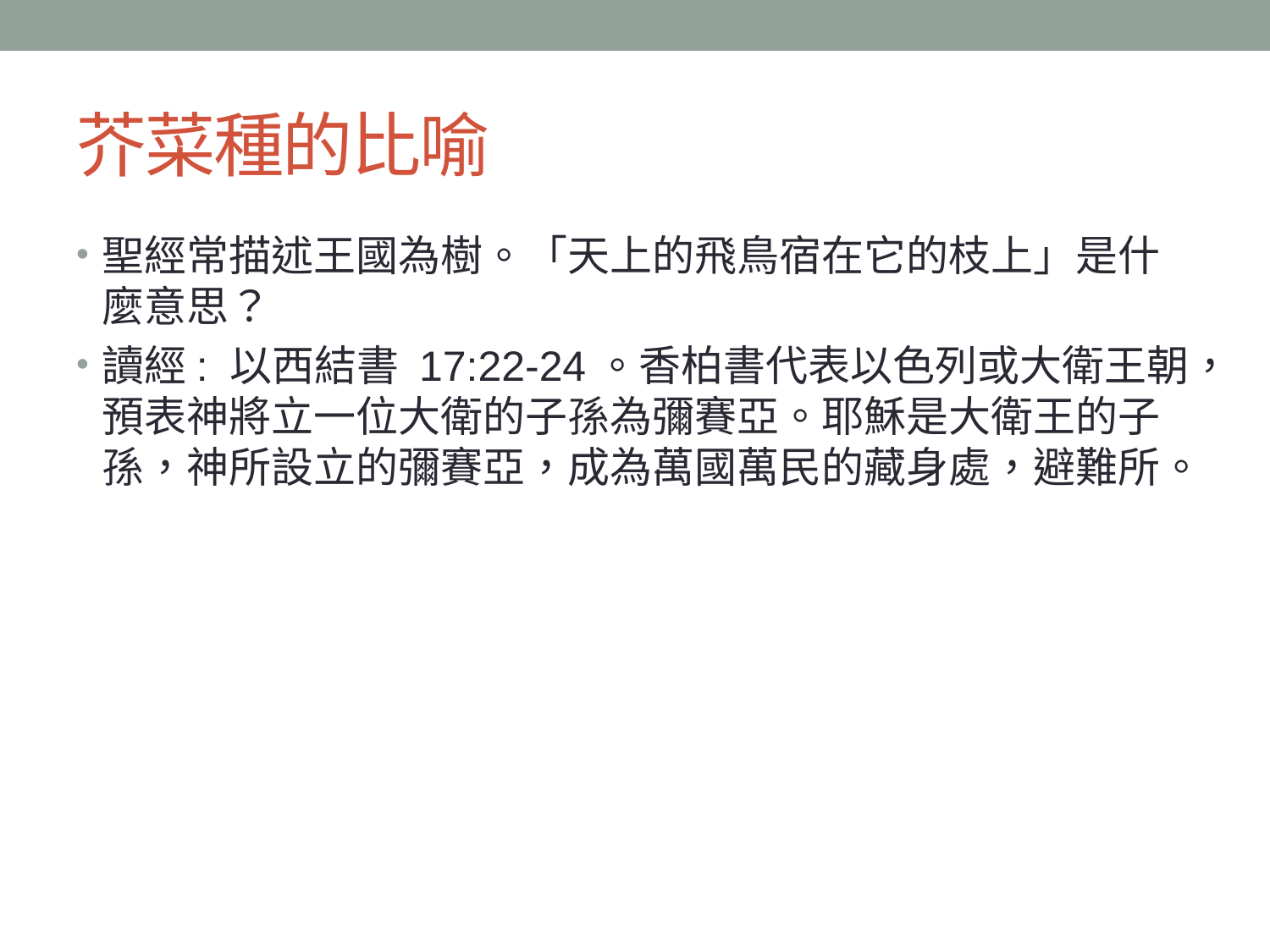

# 芥菜種的比喻
聖經常描述王國為樹。「天上的飛鳥宿在它的枝上」是什麼意思？
讀經: 以西結書 17:22-24。香柏書代表以色列或大衛王朝，預表神將立一位大衛的子孫為彌賽亞。耶穌是大衛王的子孫，神所設立的彌賽亞，成為萬國萬民的藏身處，避難所。